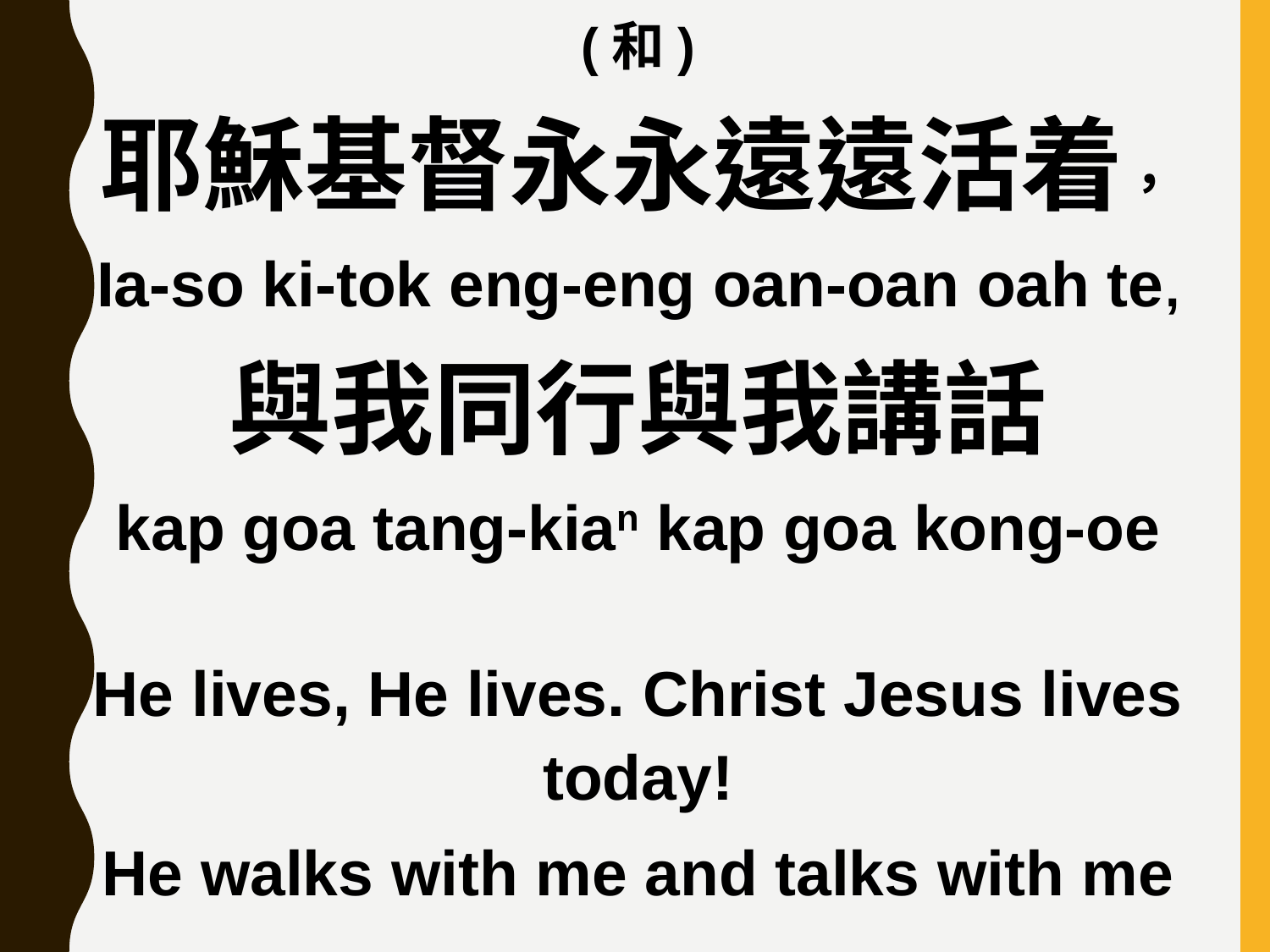

(和)
耶穌基督永永遠遠活着，
Ia-so ki-tok eng-eng oan-oan oah te,
與我同行與我講話
kap goa tang-kian kap goa kong-oe

He lives, He lives. Christ Jesus lives today!
He walks with me and talks with me